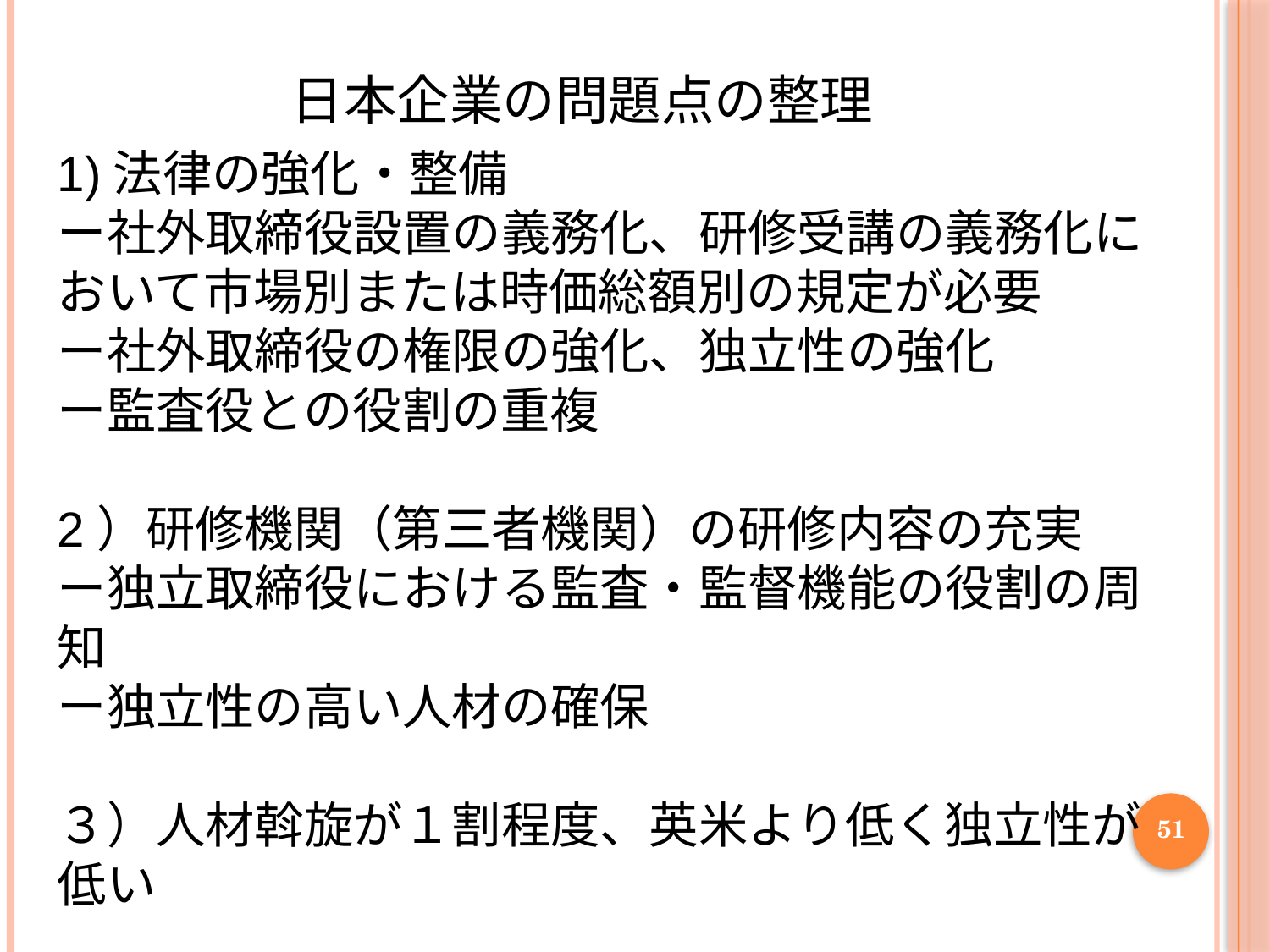

# 日本企業の問題点の整理
1)法律の強化・整備
ー社外取締役設置の義務化、研修受講の義務化において市場別または時価総額別の規定が必要
ー社外取締役の権限の強化、独立性の強化
ー監査役との役割の重複

2）研修機関（第三者機関）の研修内容の充実
ー独立取締役における監査・監督機能の役割の周知
ー独立性の高い人材の確保

３）人材斡旋が１割程度、英米より低く独立性が低い
51